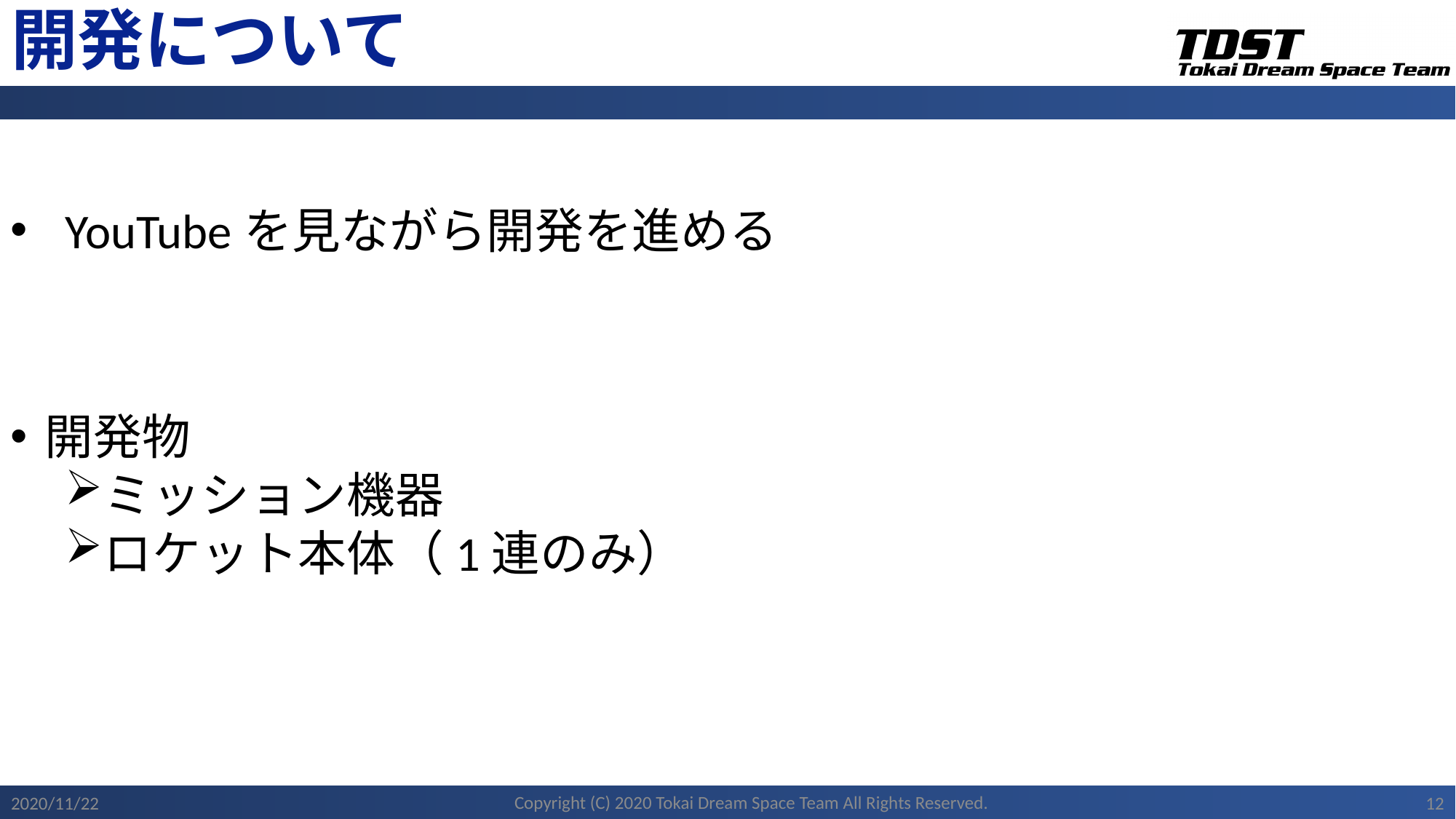

# 開発について
YouTubeを見ながら開発を進める

開発物
ミッション機器
ロケット本体（1連のみ）
Copyright (C) 2020 Tokai Dream Space Team All Rights Reserved.
2020/11/22
12